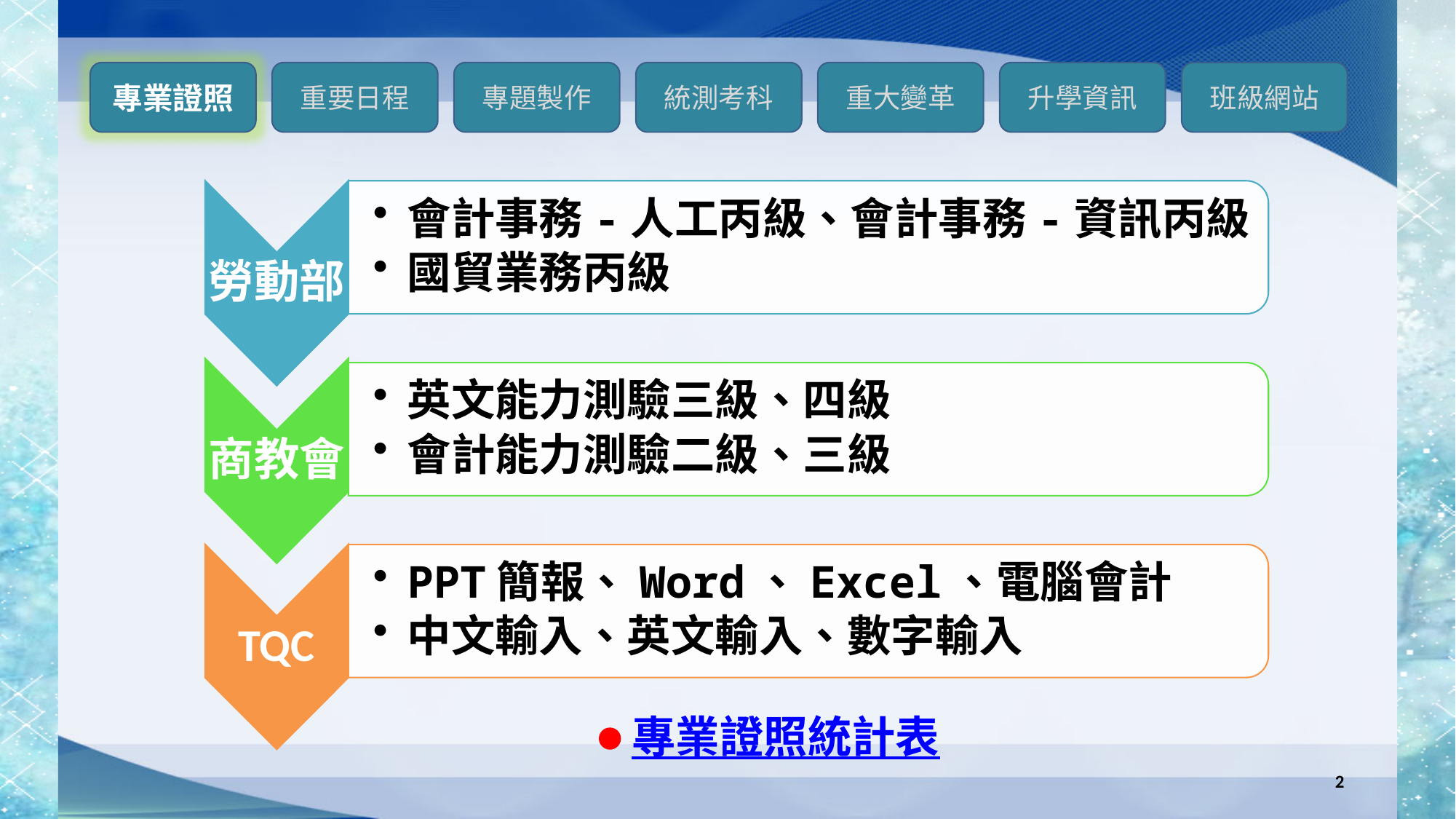

勞動部
會計事務-人工丙級、會計事務-資訊丙級
國貿業務丙級
商教會
英文能力測驗三級、四級
會計能力測驗二級、三級
TQC
PPT簡報、Word、Excel、電腦會計
中文輸入、英文輸入、數字輸入
專業證照統計表

2